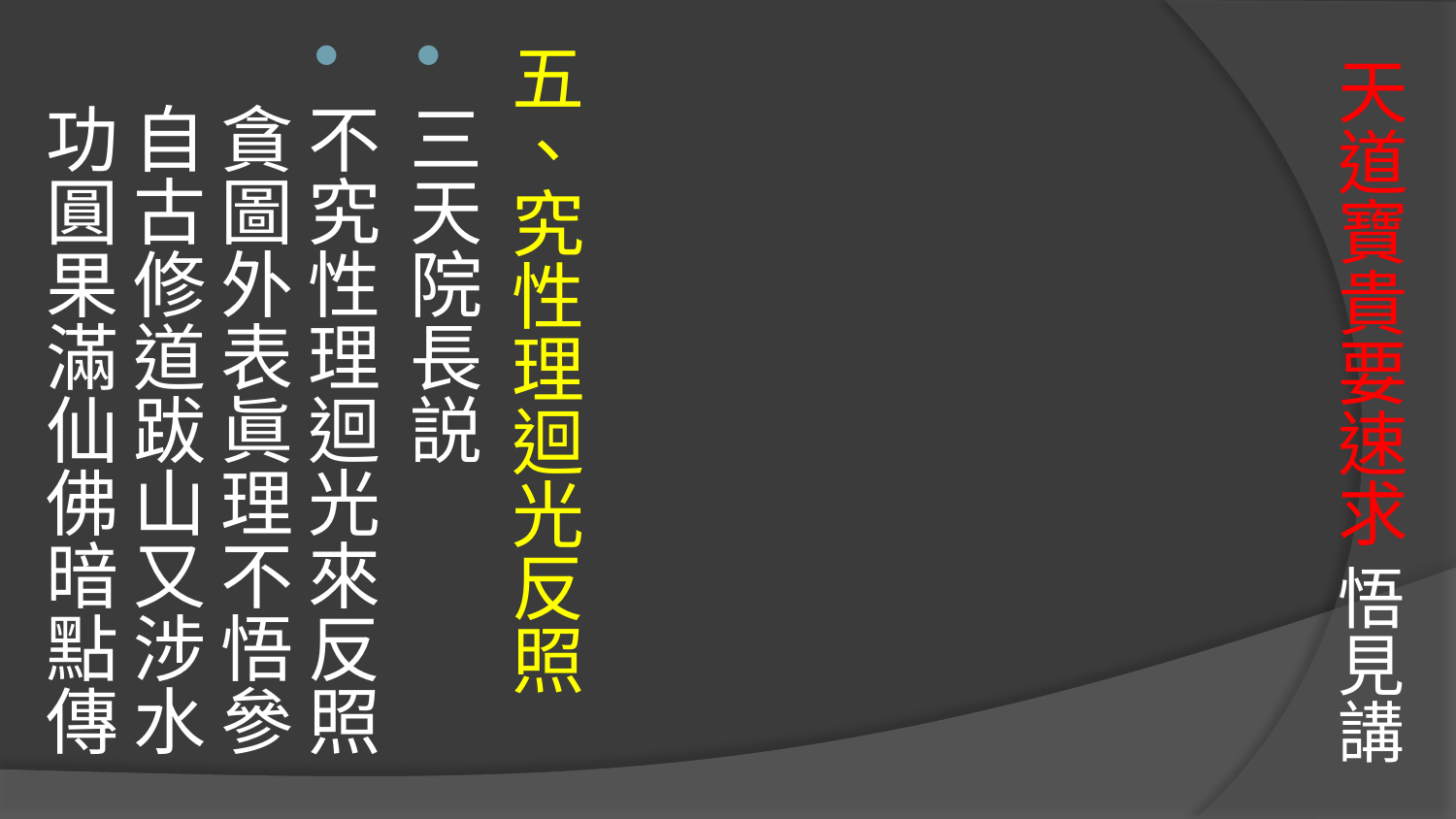

五、究性理迴光反照
三天院長説
不究性理迴光來反照 
貪圖外表眞理不悟參
自古修道跋山又涉水 
功圓果滿仙佛暗點傳
# 天道寶貴要速求 悟見講